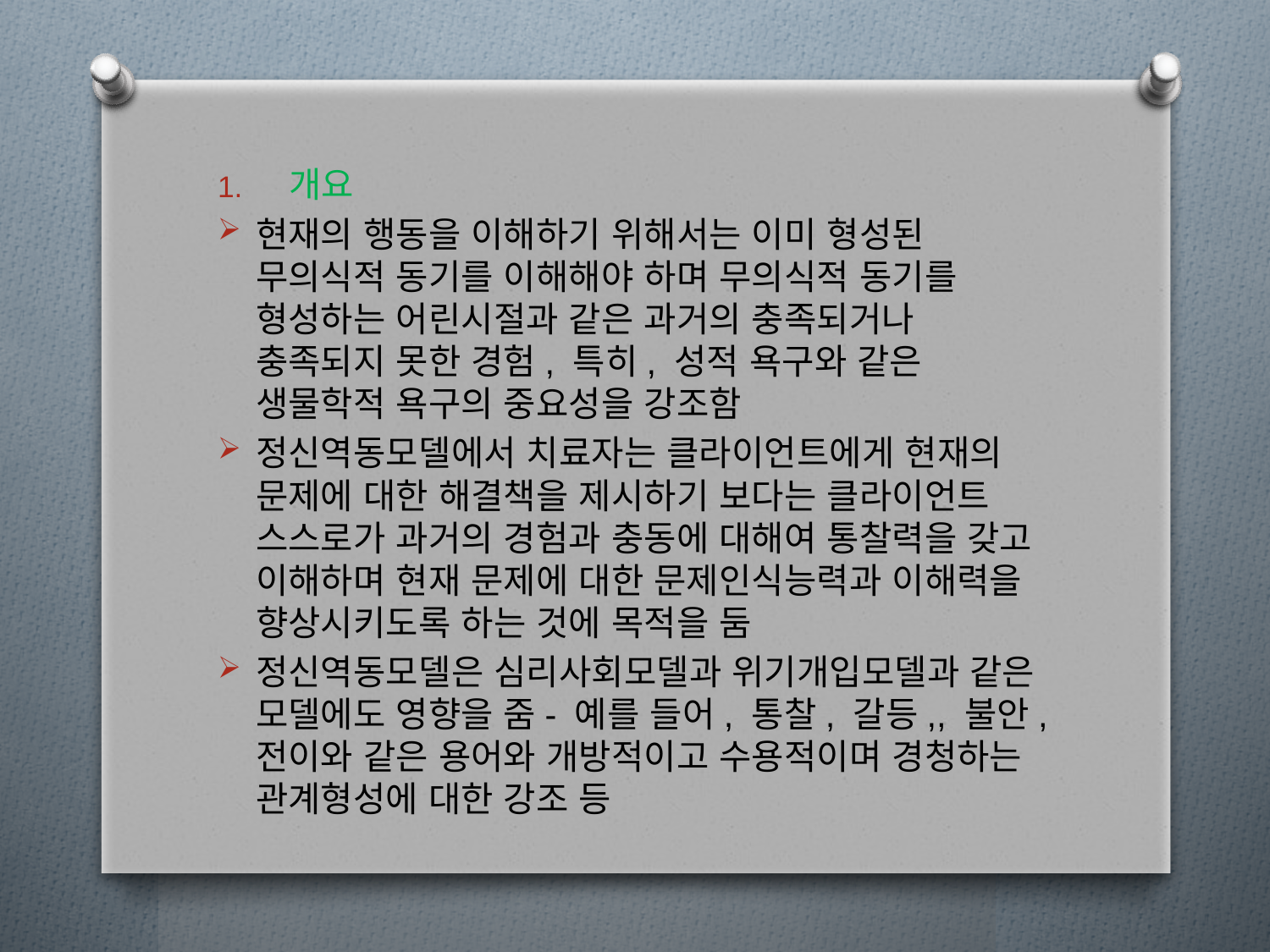

개요
현재의 행동을 이해하기 위해서는 이미 형성된 무의식적 동기를 이해해야 하며 무의식적 동기를 형성하는 어린시절과 같은 과거의 충족되거나 충족되지 못한 경험, 특히, 성적 욕구와 같은 생물학적 욕구의 중요성을 강조함
정신역동모델에서 치료자는 클라이언트에게 현재의 문제에 대한 해결책을 제시하기 보다는 클라이언트 스스로가 과거의 경험과 충동에 대해여 통찰력을 갖고 이해하며 현재 문제에 대한 문제인식능력과 이해력을 향상시키도록 하는 것에 목적을 둠
정신역동모델은 심리사회모델과 위기개입모델과 같은 모델에도 영향을 줌- 예를 들어, 통찰, 갈등,, 불안, 전이와 같은 용어와 개방적이고 수용적이며 경청하는 관계형성에 대한 강조 등